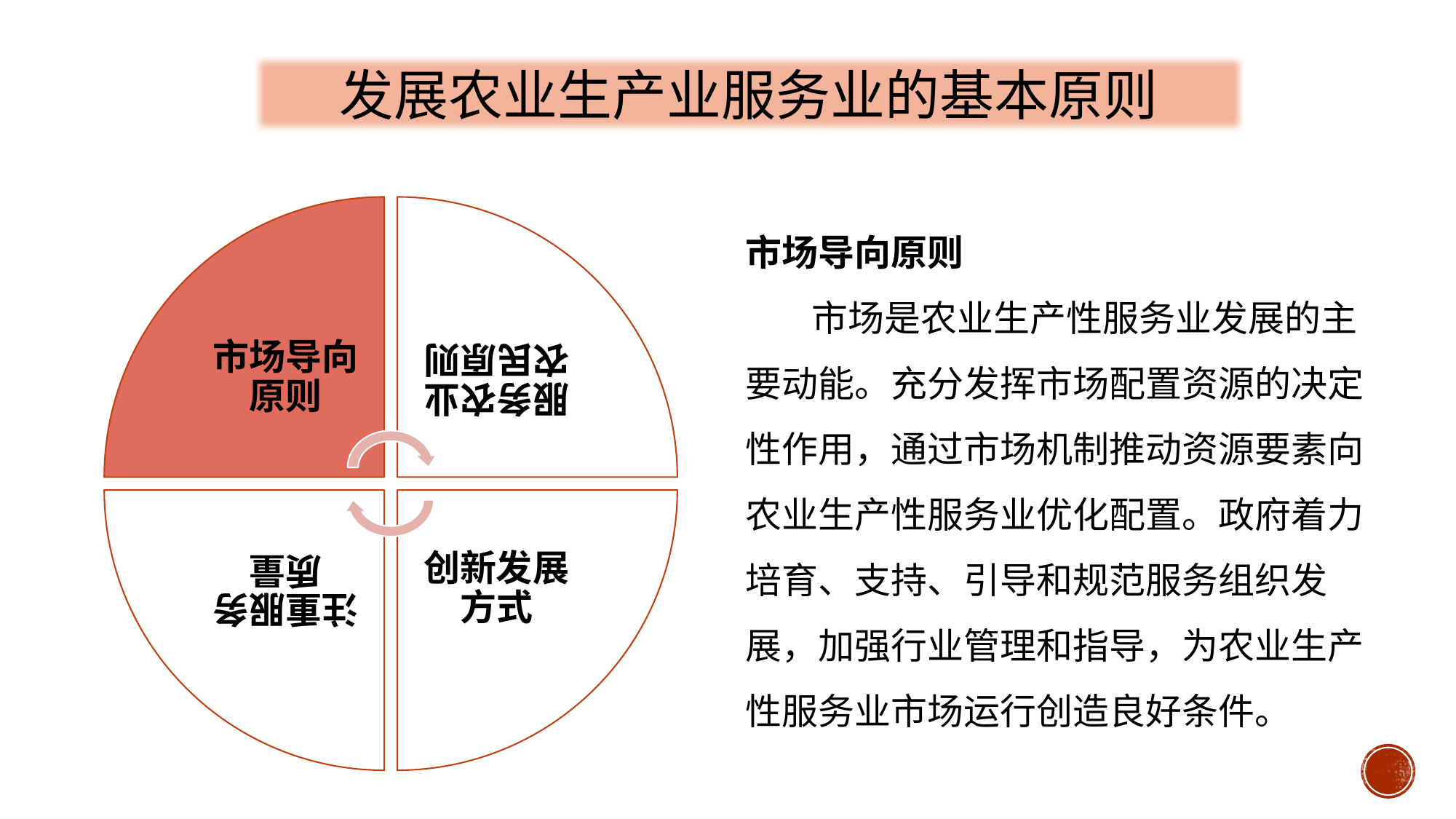

发展农业生产业服务业的基本原则
市场导向原则
服务农业农民原则
创新发展方式
注重服务质量
市场导向原则
       市场是农业生产性服务业发展的主要动能。充分发挥市场配置资源的决定性作用，通过市场机制推动资源要素向农业生产性服务业优化配置。政府着力培育、支持、引导和规范服务组织发展，加强行业管理和指导，为农业生产性服务业市场运行创造良好条件。